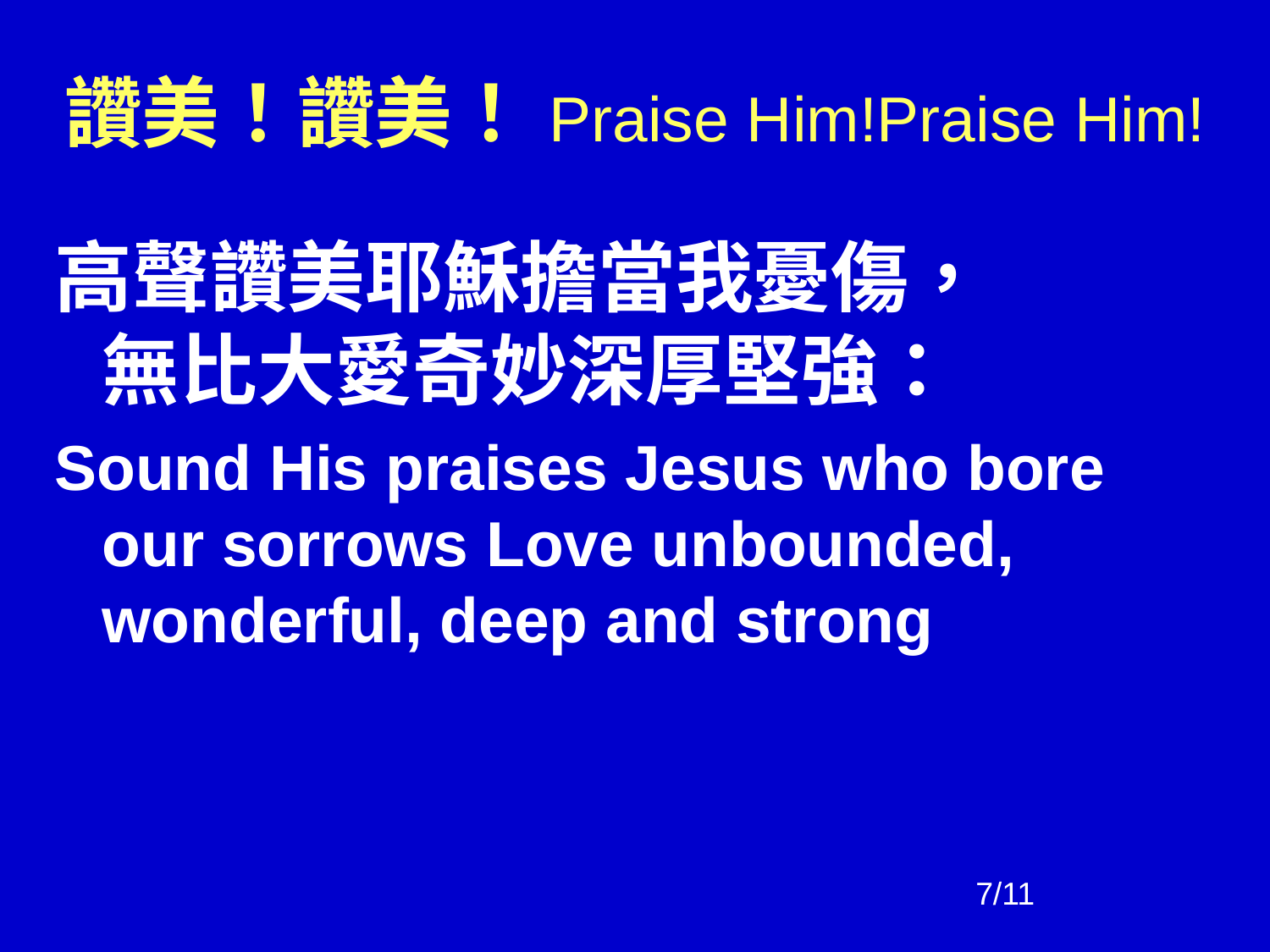

# 讚美！讚美！Praise Him!Praise Him!
高聲讚美耶穌擔當我憂傷，
無比大愛奇妙深厚堅強：
Sound His praises Jesus who bore our sorrows Love unbounded, wonderful, deep and strong

7/11